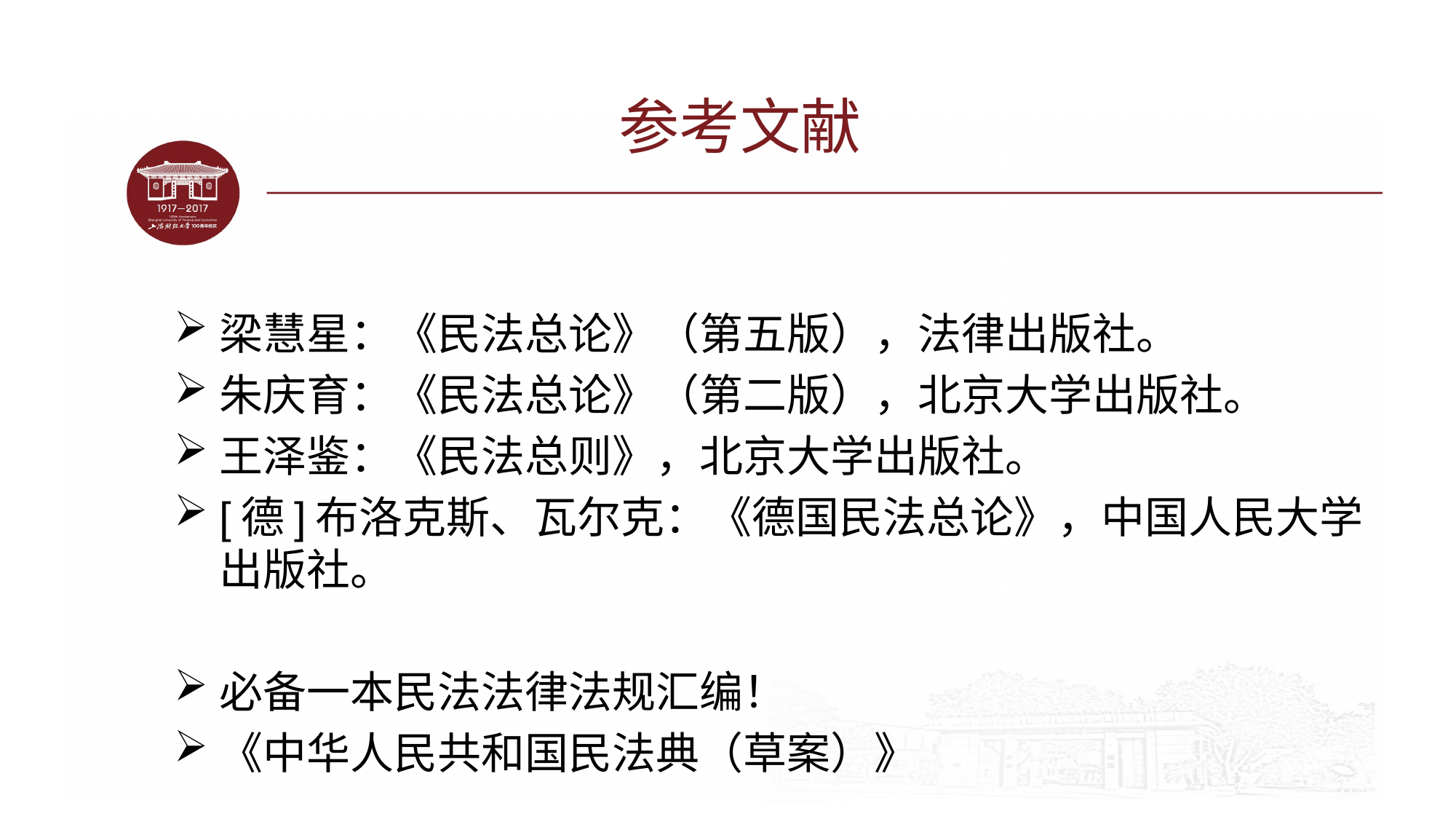

# 参考文献
梁慧星：《民法总论》（第五版），法律出版社。
朱庆育：《民法总论》（第二版），北京大学出版社。
王泽鉴：《民法总则》，北京大学出版社。
[德]布洛克斯、瓦尔克：《德国民法总论》，中国人民大学出版社。

必备一本民法法律法规汇编！
《中华人民共和国民法典（草案）》